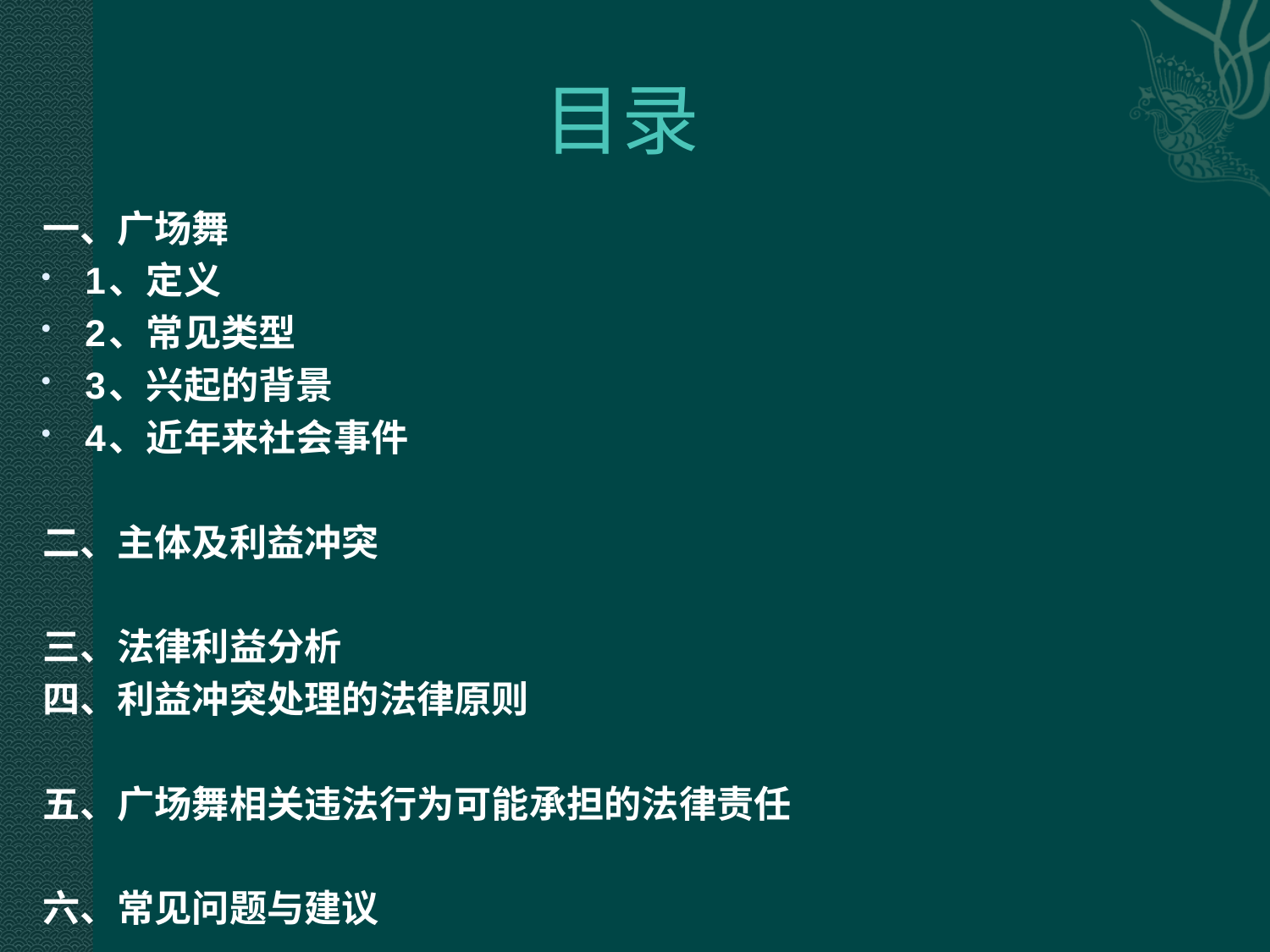

# 目录
一、广场舞
1、定义
2、常见类型
3、兴起的背景
4、近年来社会事件

二、主体及利益冲突

三、法律利益分析
四、利益冲突处理的法律原则

五、广场舞相关违法行为可能承担的法律责任

六、常见问题与建议